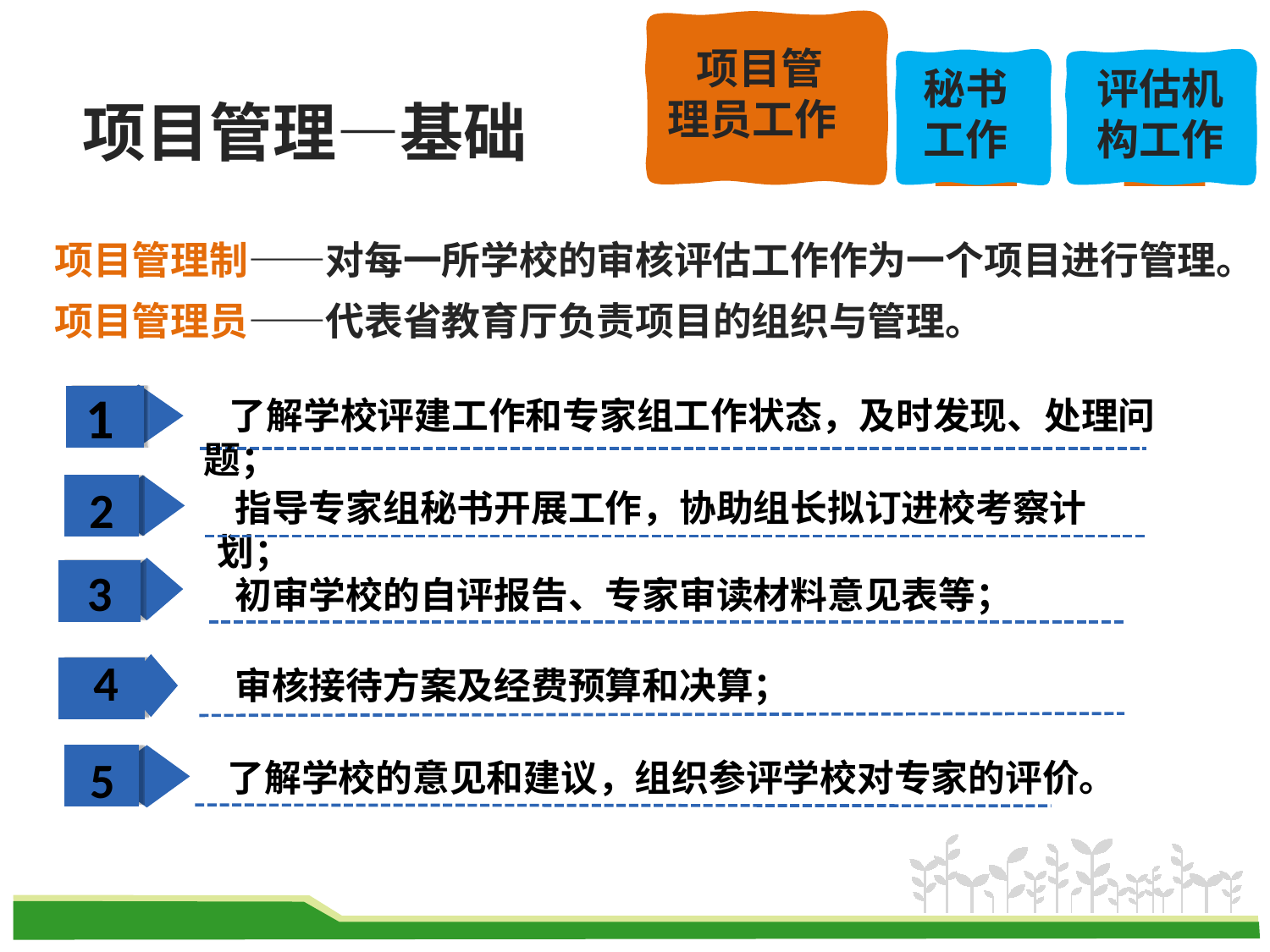

项目管
理员工作
课程
介绍

秘书工作
课程
介绍

评估机构工作
课程
介绍
项目管理—基础
项目管理制——对每一所学校的审核评估工作作为一个项目进行管理。
项目管理员——代表省教育厅负责项目的组织与管理。
1

 指导专家组秘书开展工作，协助组长拟订进校考察计划；
2
  了解学校评建工作和专家组工作状态，及时发现、处理问题；

3

了解学校的意见和建议，组织参评学校对专家的评价。
 初审学校的自评报告、专家审读材料意见表等；
5
4

 审核接待方案及经费预算和决算；

45